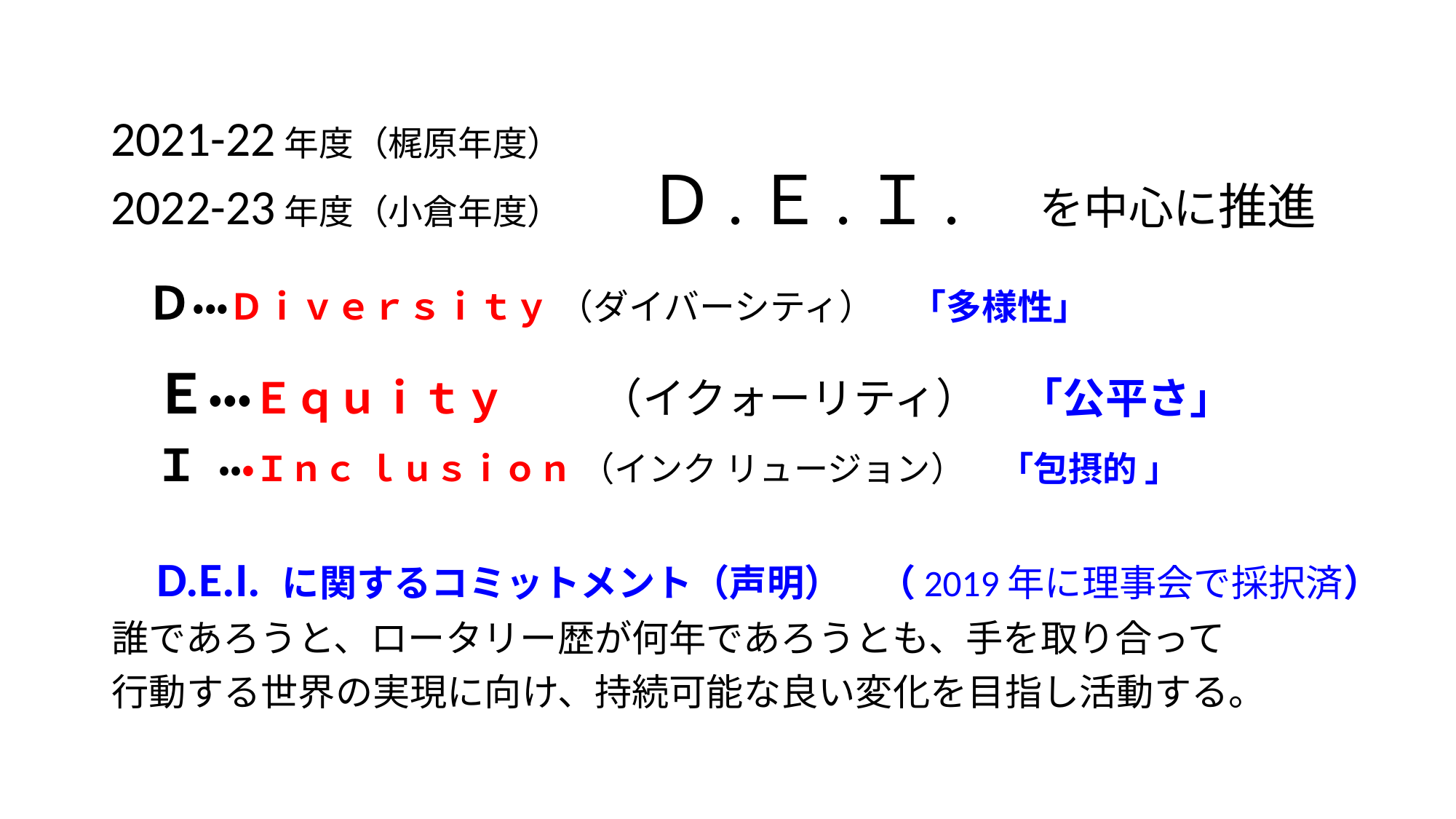

# 2021-22年度（梶原年度） 2022-23年度（小倉年度）        Ｄ.Ｅ.Ｉ.　を中心に推進
　Ｄ・・・Ｄｉｖｅｒｓｉｔｙ （ダイバーシティ）　「多様性」
　Ｅ・・・Ｅｑｕｉｔｙ　　 （イクォーリティ）　「公平さ」
　 Ｉ  ・・・Ｉｎｃ ｌｕｓｉｏｎ （インク リュージョン）　「包摂的 」
　D.E.I. に関するコミットメント（声明）　（2019年に理事会で採択済）
誰であろうと、ロータリー歴が何年であろうとも、手を取り合って
行動する世界の実現に向け、持続可能な良い変化を目指し活動する。